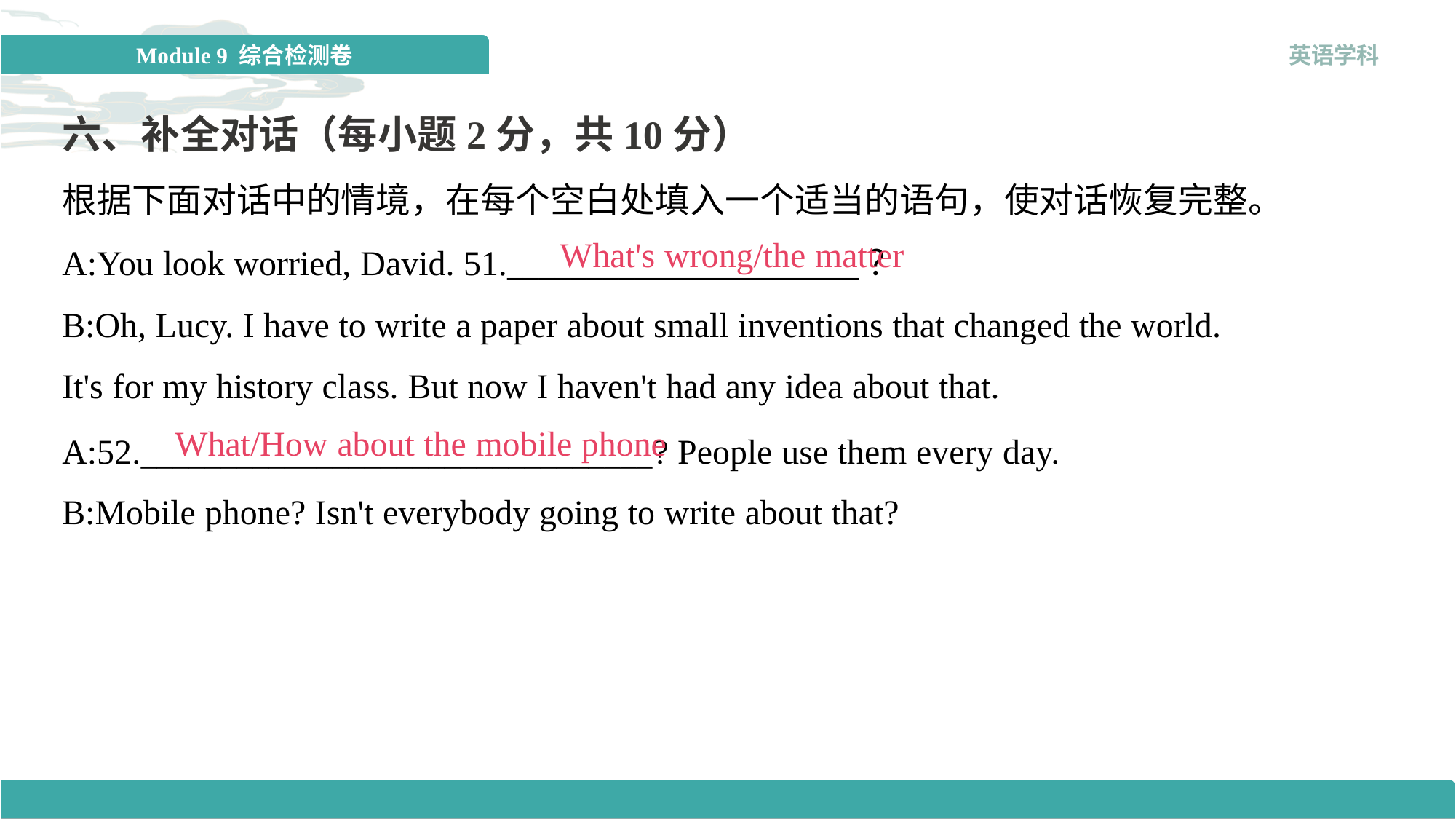

六、补全对话（每小题2分，共10分）
根据下面对话中的情境，在每个空白处填入一个适当的语句，使对话恢复完整。
What's wrong/the matter
A:You look worried, David. 51.______________________？
B:Oh, Lucy. I have to write a paper about small inventions that changed the world.
It's for my history class. But now I haven't had any idea about that.
What/How about the mobile phone
A:52.________________________________? People use them every day.
B:Mobile phone? Isn't everybody going to write about that?